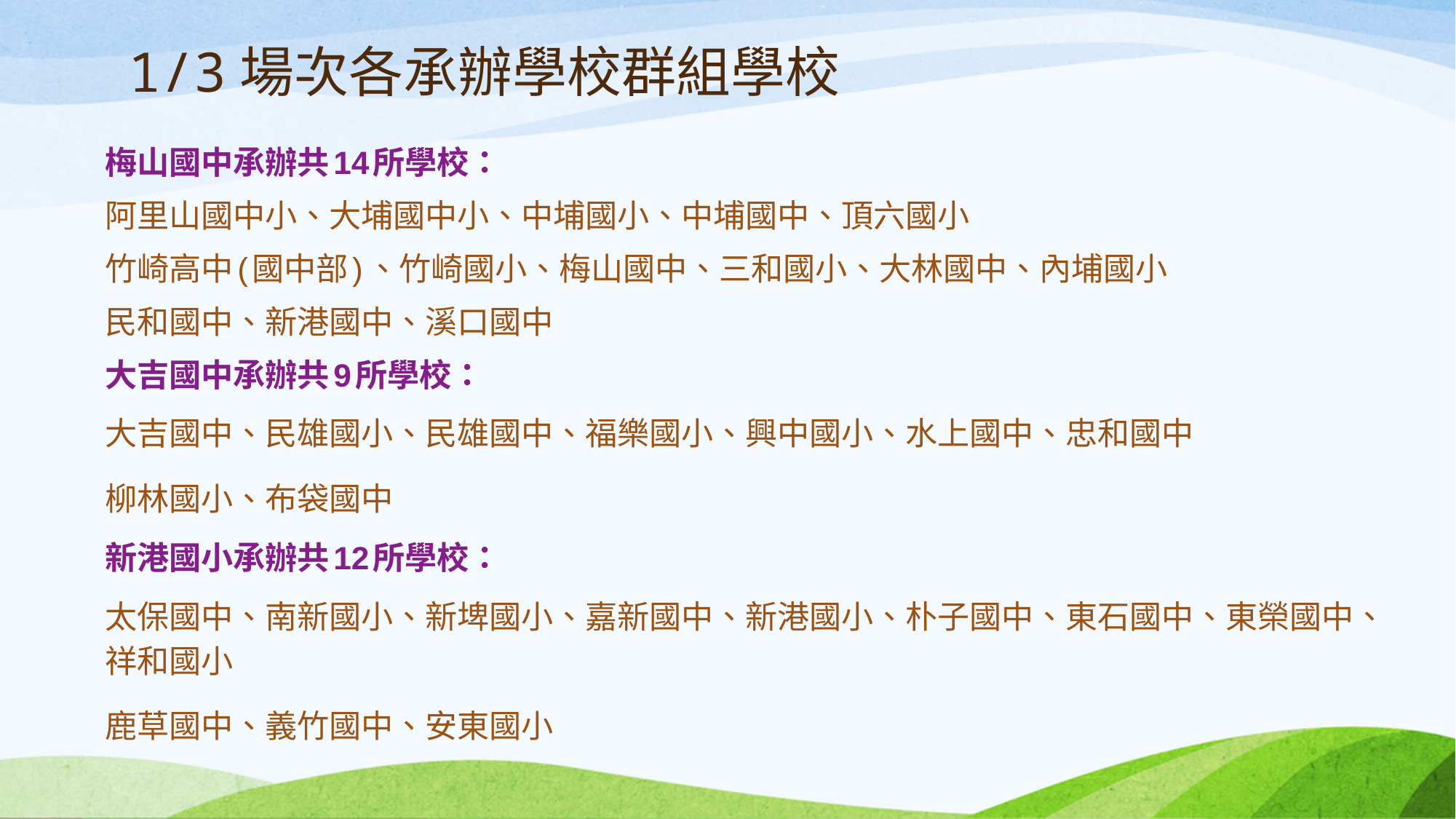

# 1/3場次各承辦學校群組學校
梅山國中承辦共14所學校：
阿里山國中小、大埔國中小、中埔國小、中埔國中、頂六國小
竹崎高中(國中部)、竹崎國小、梅山國中、三和國小、大林國中、內埔國小
民和國中、新港國中、溪口國中
大吉國中承辦共9所學校：
大吉國中、民雄國小、民雄國中、福樂國小、興中國小、水上國中、忠和國中
柳林國小、布袋國中
新港國小承辦共12所學校：
太保國中、南新國小、新埤國小、嘉新國中、新港國小、朴子國中、東石國中、東榮國中、祥和國小
鹿草國中、義竹國中、安東國小